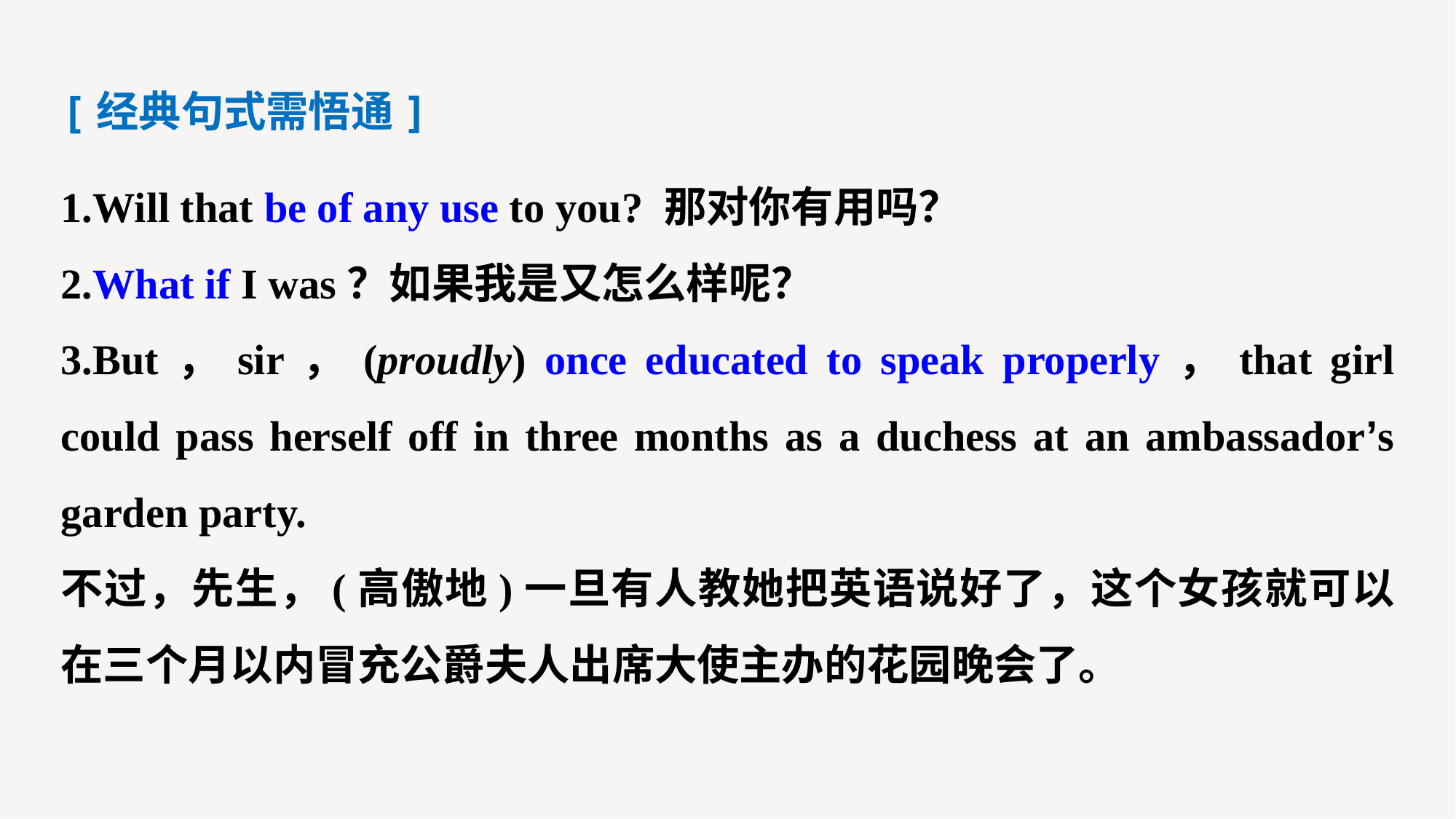

[经典句式需悟通]
1.Will that be of any use to you? 那对你有用吗？
2.What if I was？如果我是又怎么样呢？
3.But，sir，(proudly) once educated to speak properly，that girl could pass herself off in three months as a duchess at an ambassador’s garden party.
不过，先生，(高傲地)一旦有人教她把英语说好了，这个女孩就可以在三个月以内冒充公爵夫人出席大使主办的花园晚会了。